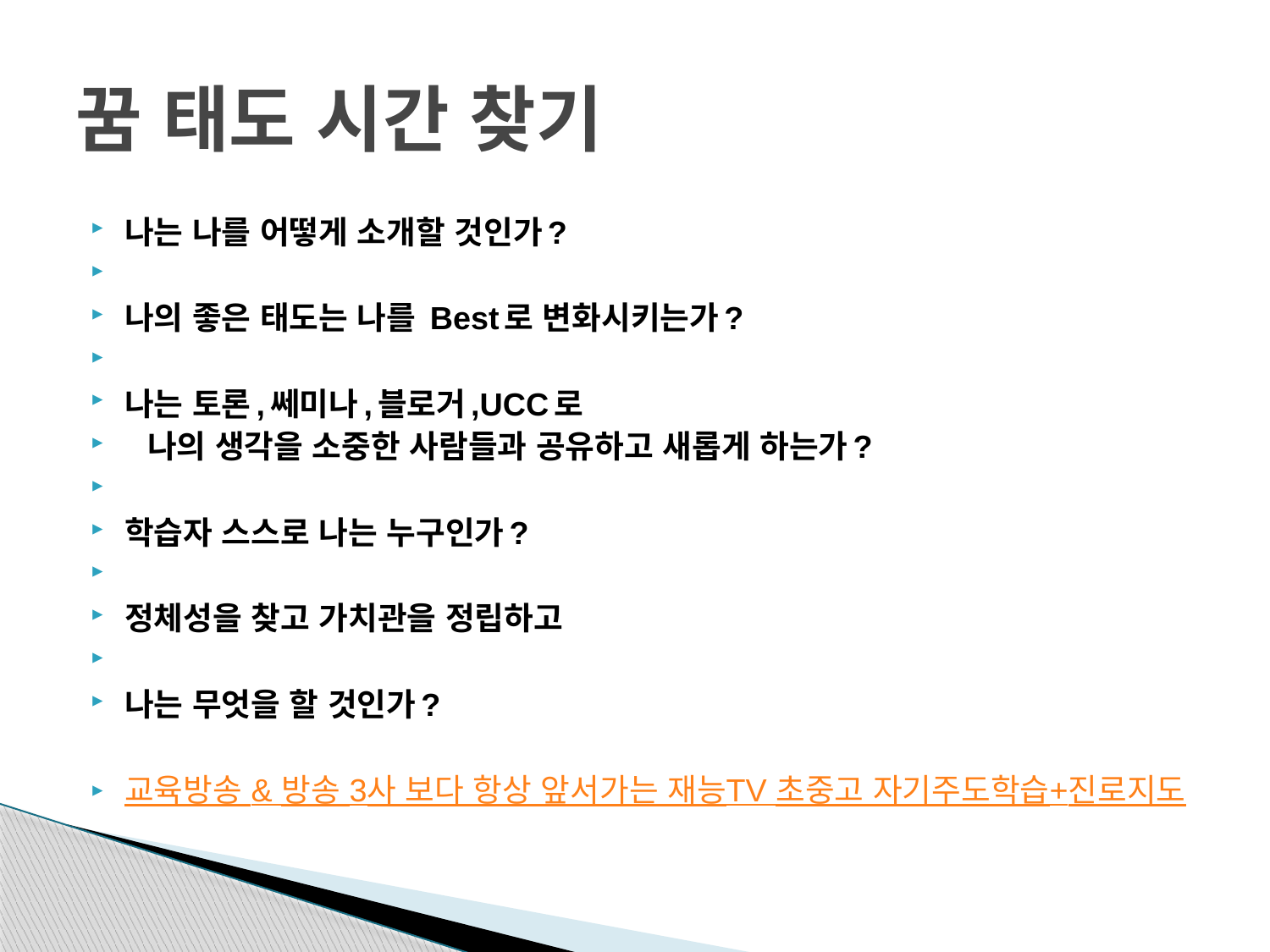

# 꿈 태도 시간 찾기
나는 나를 어떻게 소개할 것인가?

나의 좋은 태도는 나를 Best로 변화시키는가?

나는 토론,쎄미나,블로거,UCC로
  나의 생각을 소중한 사람들과 공유하고 새롭게 하는가?

학습자 스스로 나는 누구인가?

정체성을 찾고 가치관을 정립하고

나는 무엇을 할 것인가?

교육방송 & 방송 3사 보다 항상 앞서가는 재능TV 초중고 자기주도학습+진로지도